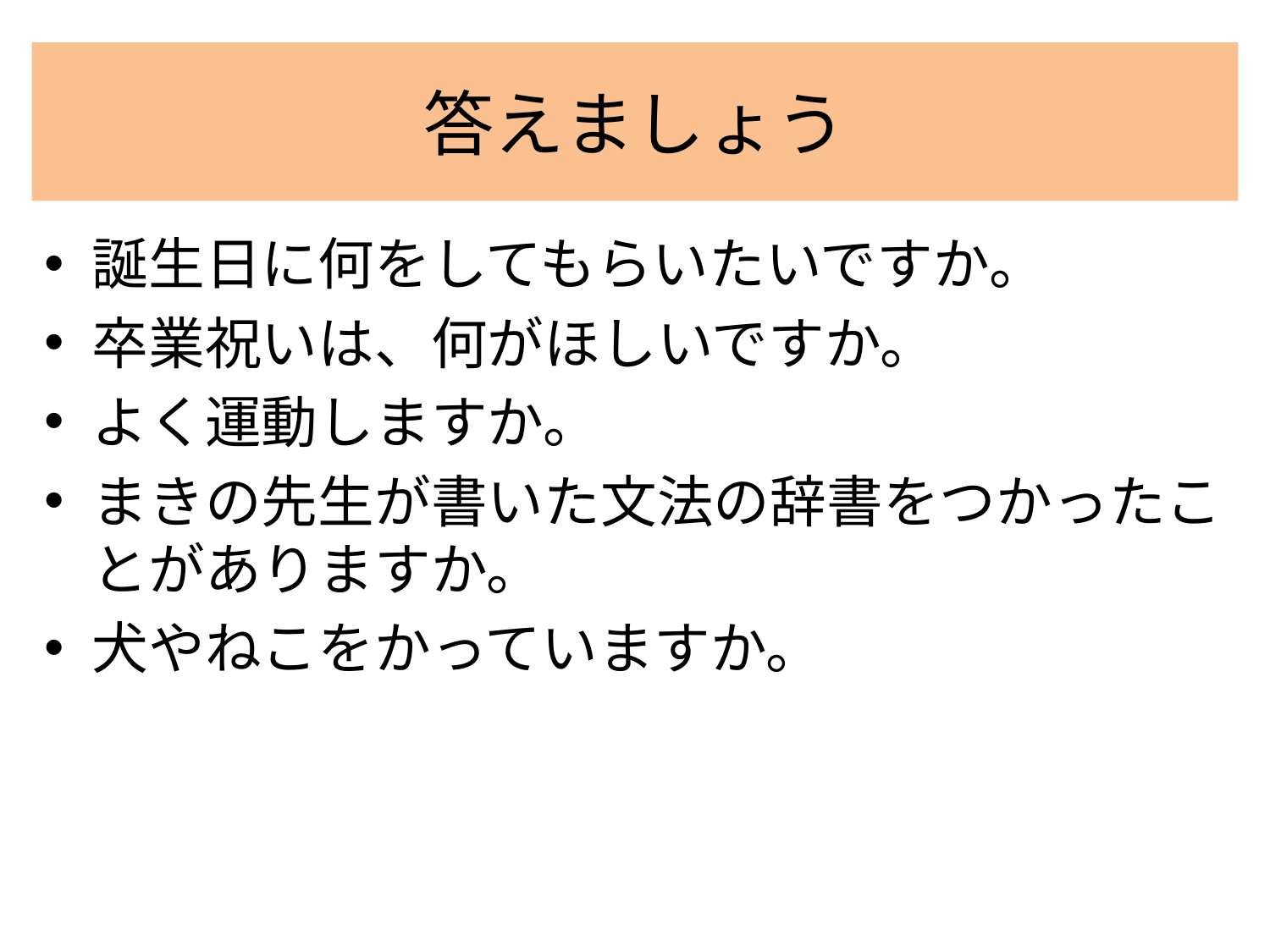

# 答えましょう
誕生日に何をしてもらいたいですか。
卒業祝いは、何がほしいですか。
よく運動しますか。
まきの先生が書いた文法の辞書をつかったことがありますか。
犬やねこをかっていますか。